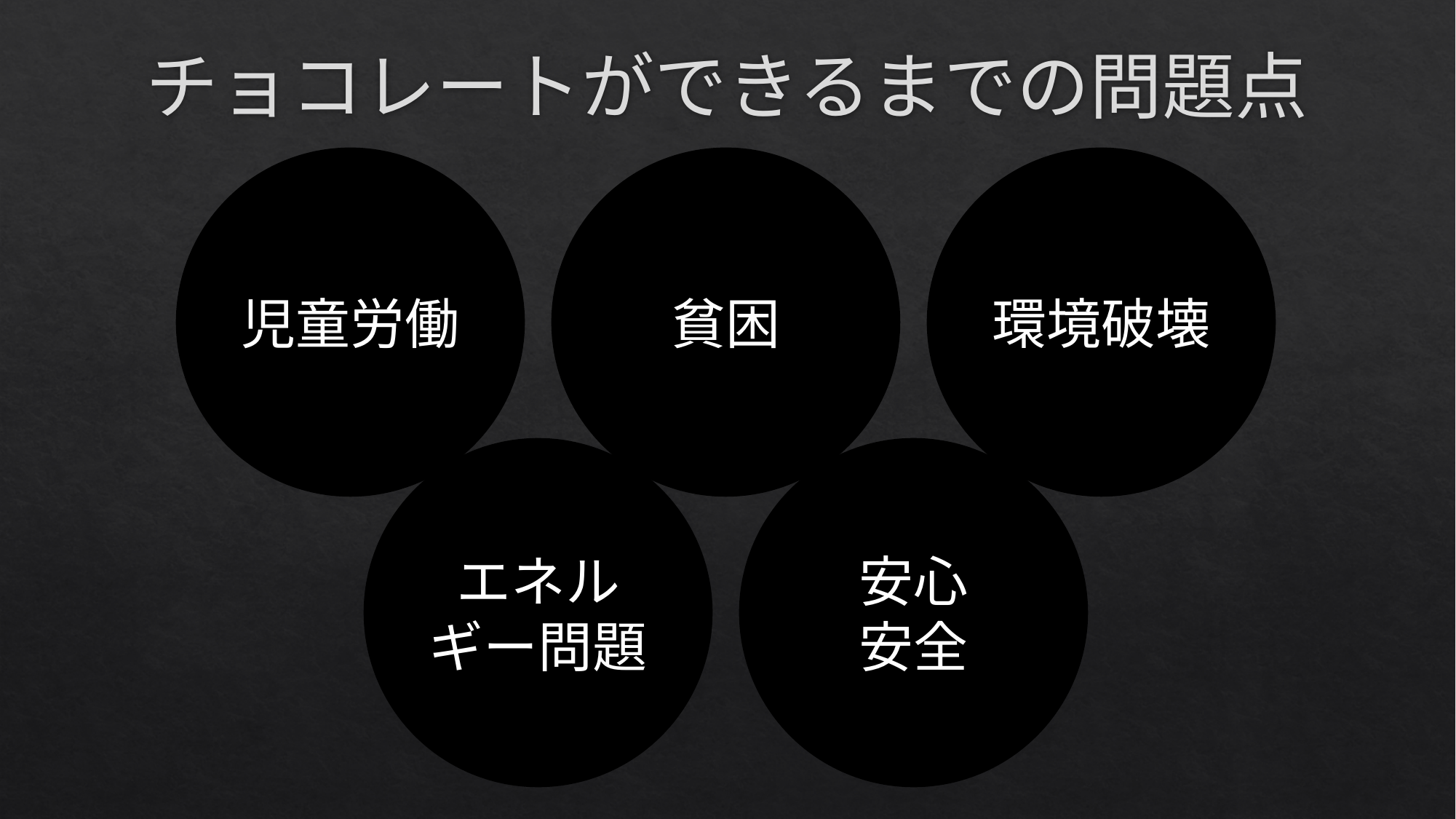

# チョコレートができるまでの問題点
児童労働
貧困
環境破壊
エネルギー問題
安心
安全